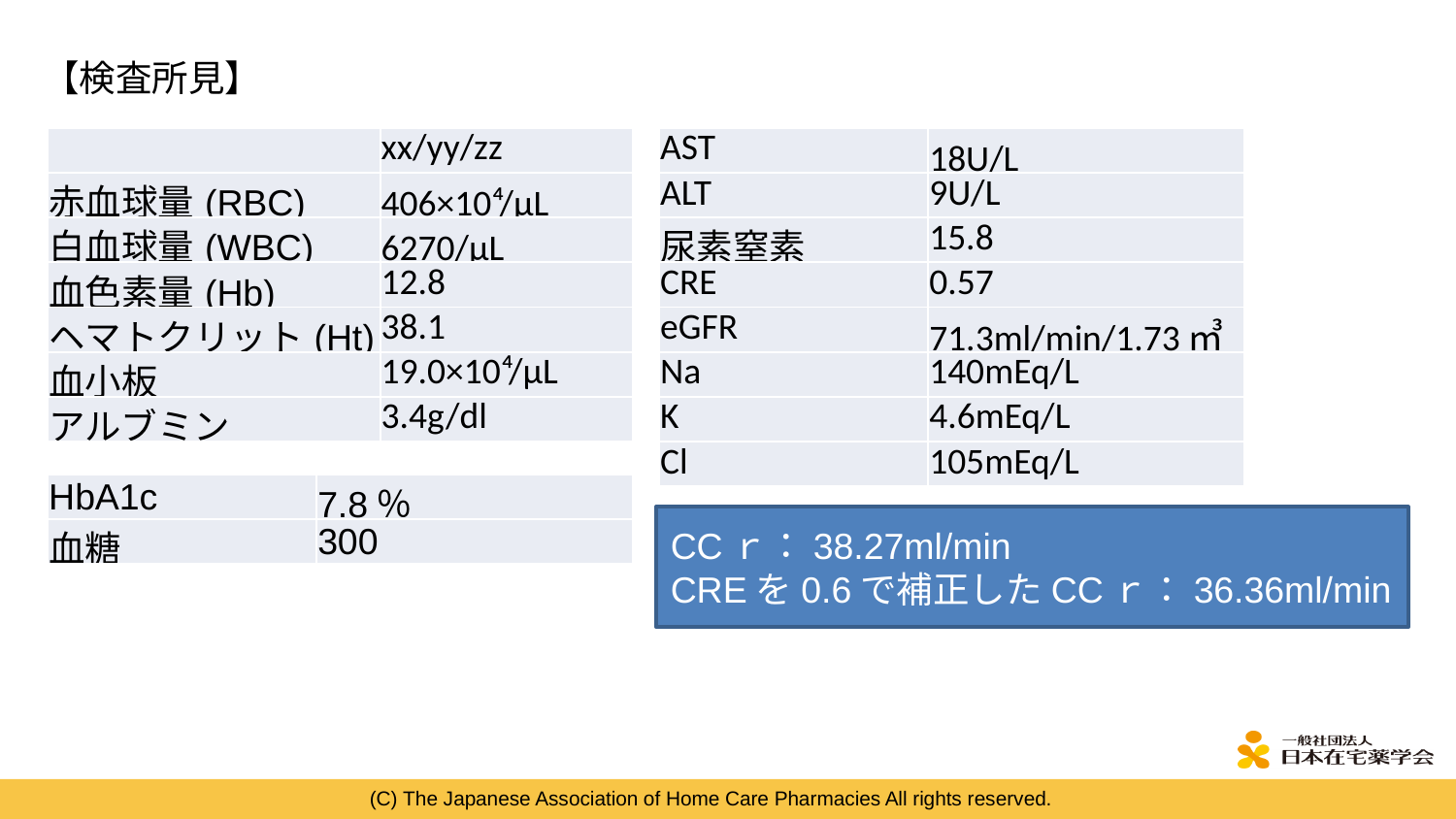

【検査所見】
|  | xx/yy/zz |
| --- | --- |
| 赤血球量(RBC) | 406×10⁴/µL |
| 白血球量(WBC) | 6270/µL |
| 血色素量(Hb) | 12.8 |
| ヘマトクリット(Ht) | 38.1 |
| 血小板 | 19.0×10⁴/µL |
| アルブミン | 3.4g/dl |
| AST | 18U/L |
| --- | --- |
| ALT | 9U/L |
| 尿素窒素 | 15.8 |
| CRE | 0.57 |
| eGFR | 71.3ml/min/1.73㎥ |
| Na | 140mEq/L |
| K | 4.6mEq/L |
| Cl | 105mEq/L |
| HbA1c | 7.8％ |
| --- | --- |
| 血糖 | 300 |
CCｒ：38.27ml/min
CREを0.6で補正したCCｒ：36.36ml/min
(C) The Japanese Association of Home Care Pharmacies All rights reserved.